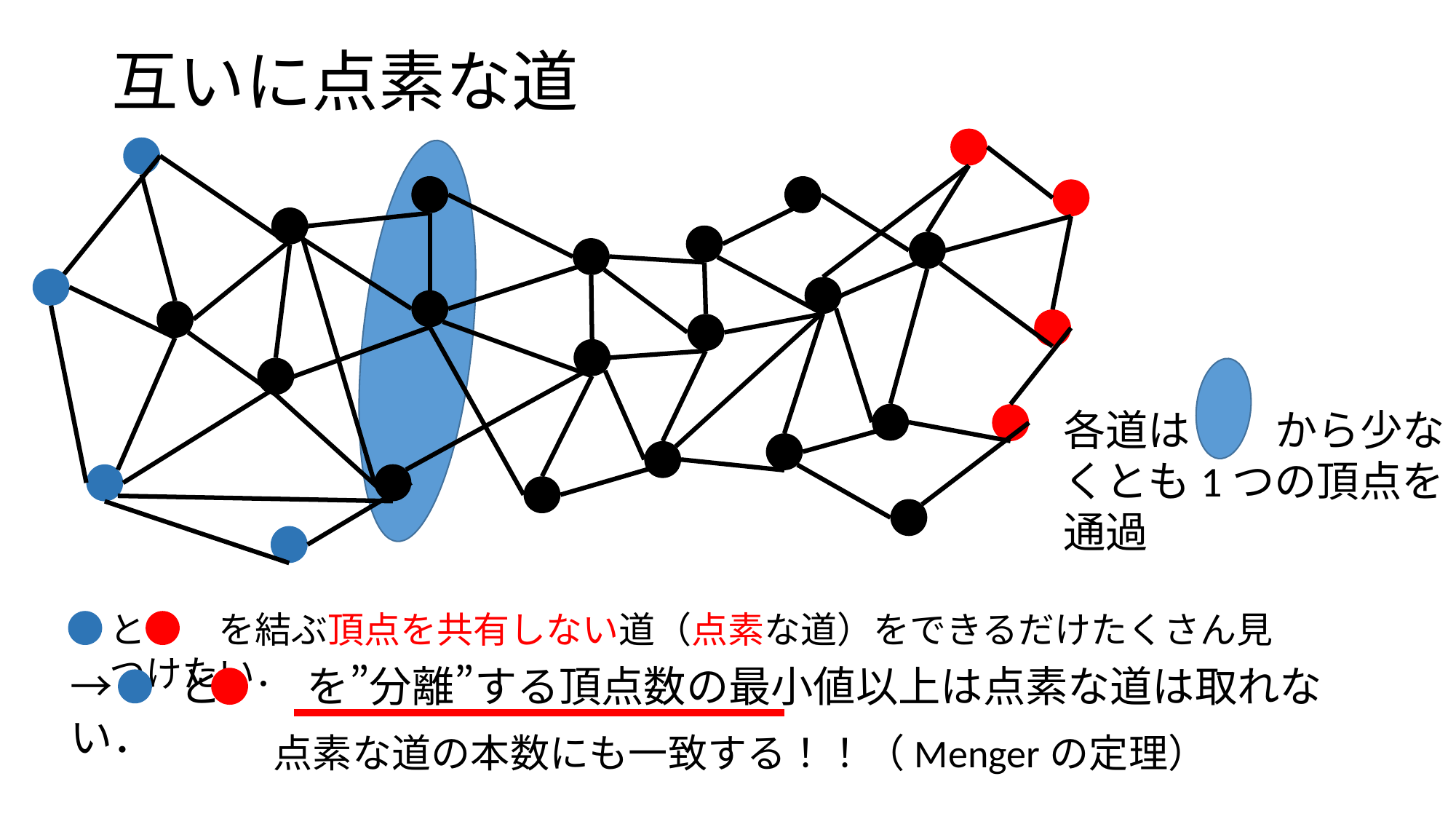

# 互いに点素な道

各道は　　から少なくとも1つの頂点を通過

と　　を結ぶ頂点を共有しない道（点素な道）をできるだけたくさん見つけたい．

→      と　　を”分離”する頂点数の最小値以上は点素な道は取れない．

点素な道の本数にも一致する！！（Mengerの定理）